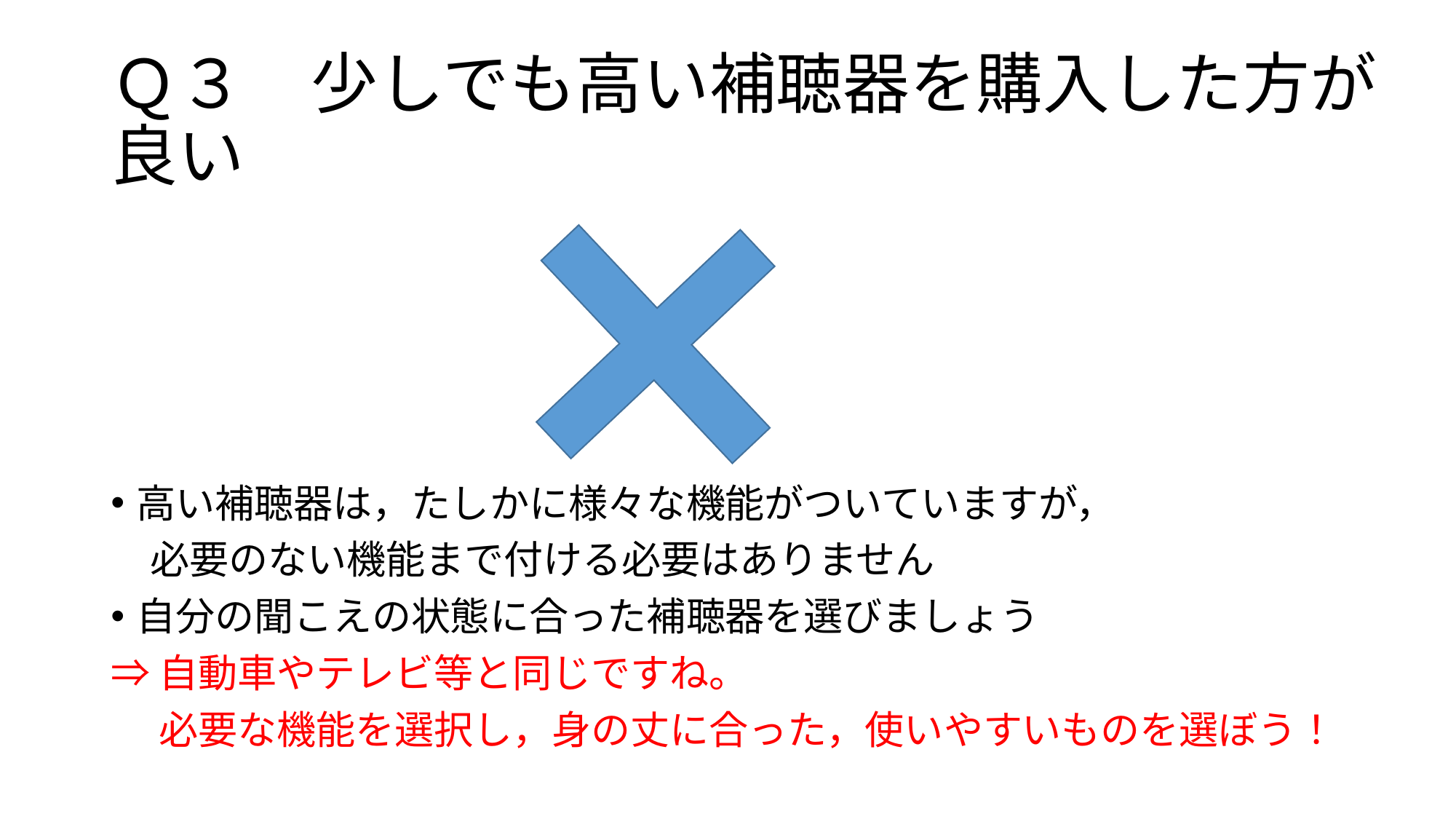

# Ｑ３　少しでも高い補聴器を購入した方が良い

高い補聴器は，たしかに様々な機能がついていますが，
　必要のない機能まで付ける必要はありません
自分の聞こえの状態に合った補聴器を選びましょう
⇒自動車やテレビ等と同じですね。
　 必要な機能を選択し，身の丈に合った，使いやすいものを選ぼう！